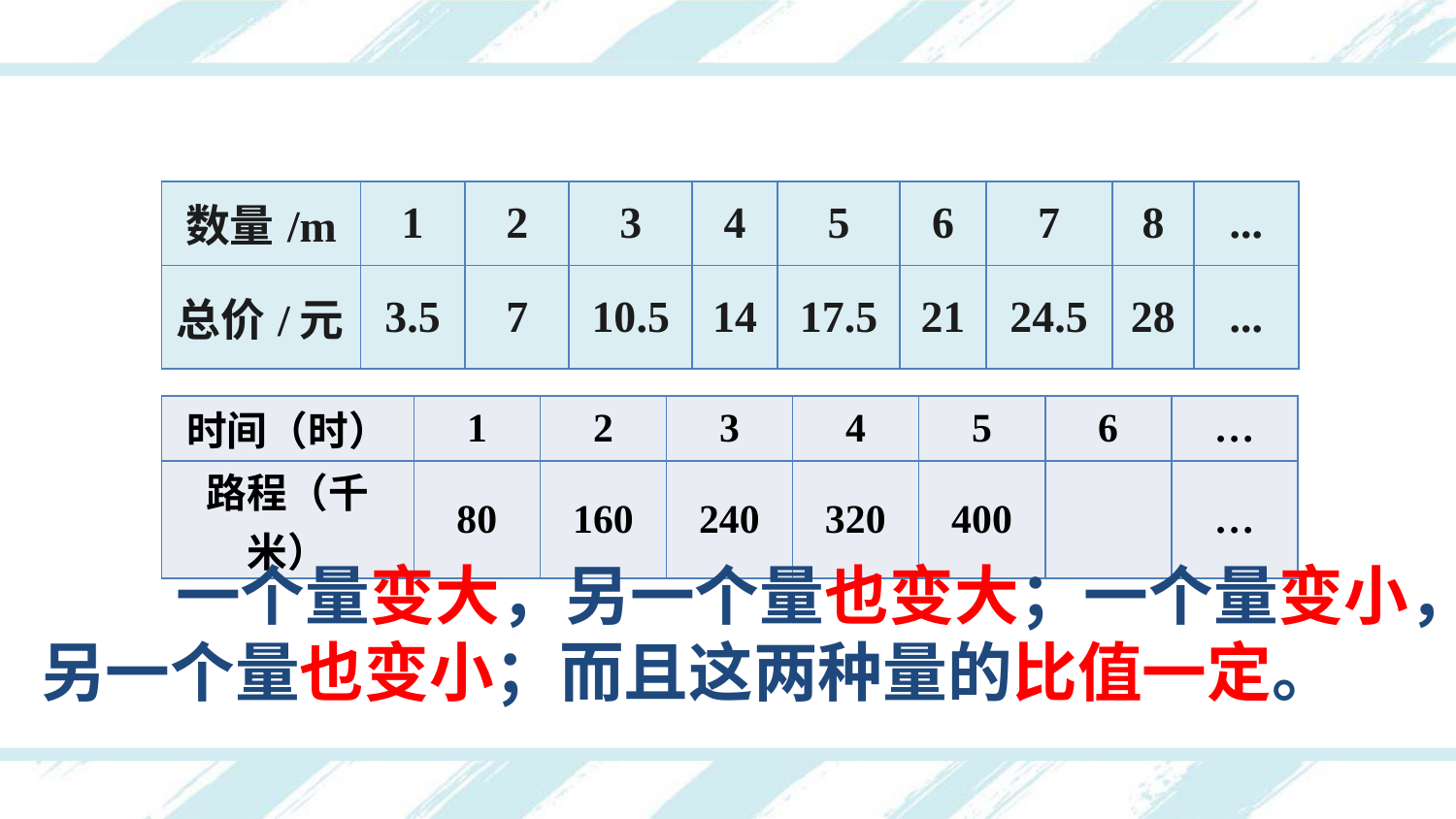

| 数量/m | 1 | 2 | 3 | 4 | 5 | 6 | 7 | 8 | ... |
| --- | --- | --- | --- | --- | --- | --- | --- | --- | --- |
| 总价/元 | 3.5 | 7 | 10.5 | 14 | 17.5 | 21 | 24.5 | 28 | ... |
| 时间（时） | 1 | 2 | 3 | 4 | 5 | 6 | … |
| --- | --- | --- | --- | --- | --- | --- | --- |
| 路程（千米） | 80 | 160 | 240 | 320 | 400 |  | … |
        一个量变大，另一个量也变大；一个量变小，另一个量也变小；而且这两种量的比值一定。